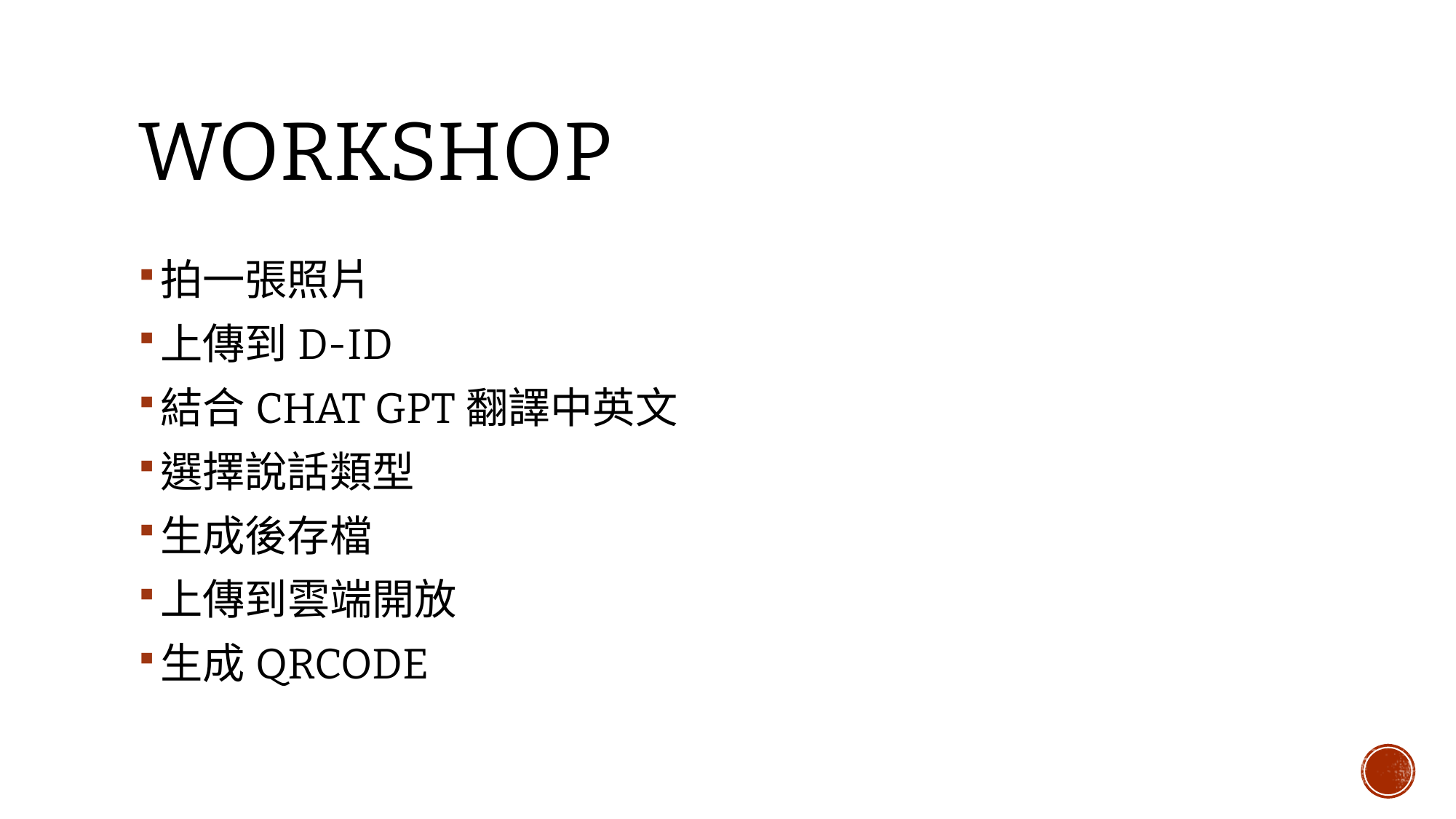

# WORKSHOP
拍一張照片
上傳到D-ID
結合CHAT GPT翻譯中英文
選擇說話類型
生成後存檔
上傳到雲端開放
生成QRCODE